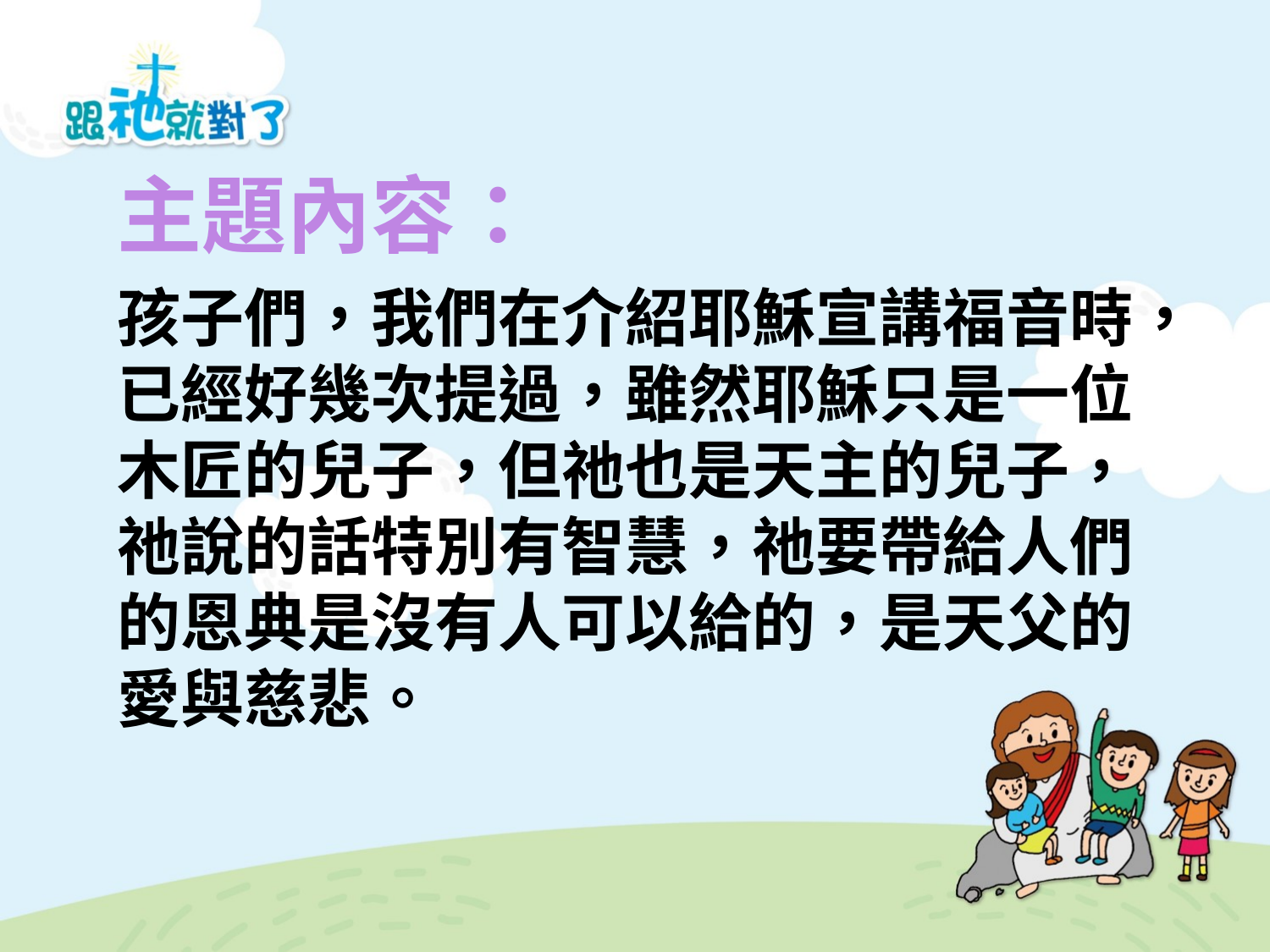

主題內容：
孩子們，我們在介紹耶穌宣講福音時，已經好幾次提過，雖然耶穌只是一位木匠的兒子，但祂也是天主的兒子，祂說的話特別有智慧，祂要帶給人們的恩典是沒有人可以給的，是天父的愛與慈悲。